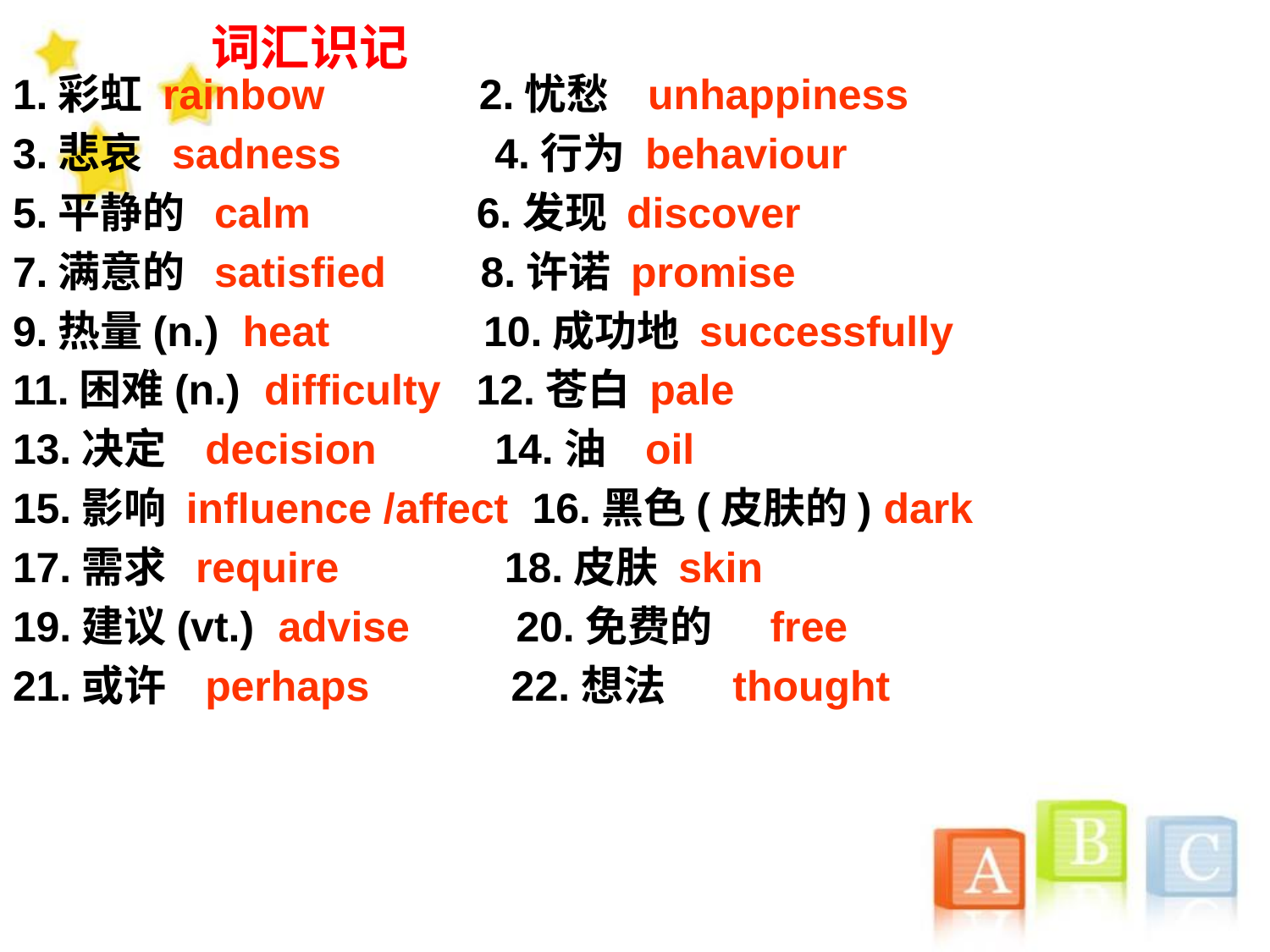

词汇识记
1.彩虹 rainbow             2.忧愁   unhappiness
3.悲哀  sadness             4.行为 behaviour
5.平静的  calm              6.发现 discover
7.满意的  satisfied        8.许诺 promise
9.热量(n.)  heat             10.成功地 successfully
11.困难(n.)  difficulty   12.苍白 pale
13.决定   decision          14.油   oil
15.影响 influence /affect  16.黑色(皮肤的) dark
17.需求  require              18.皮肤 skin
19.建议(vt.)  advise         20.免费的     free
21.或许   perhaps            22.想法      thought